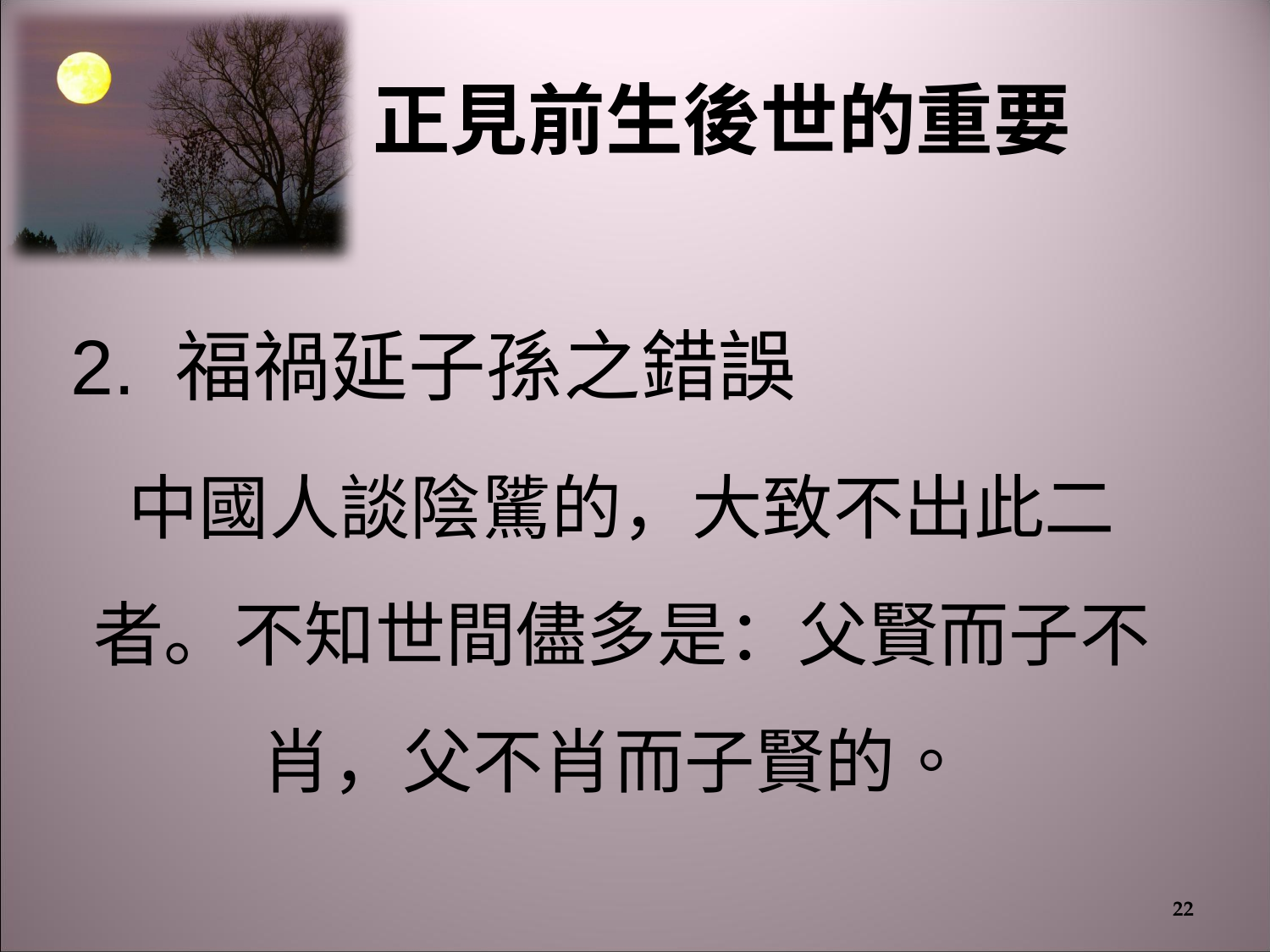

# 正見前生後世的重要
2. 福禍延子孫之錯誤
中國人談陰騭的，大致不出此二者。不知世間儘多是：父賢而子不肖，父不肖而子賢的。
22